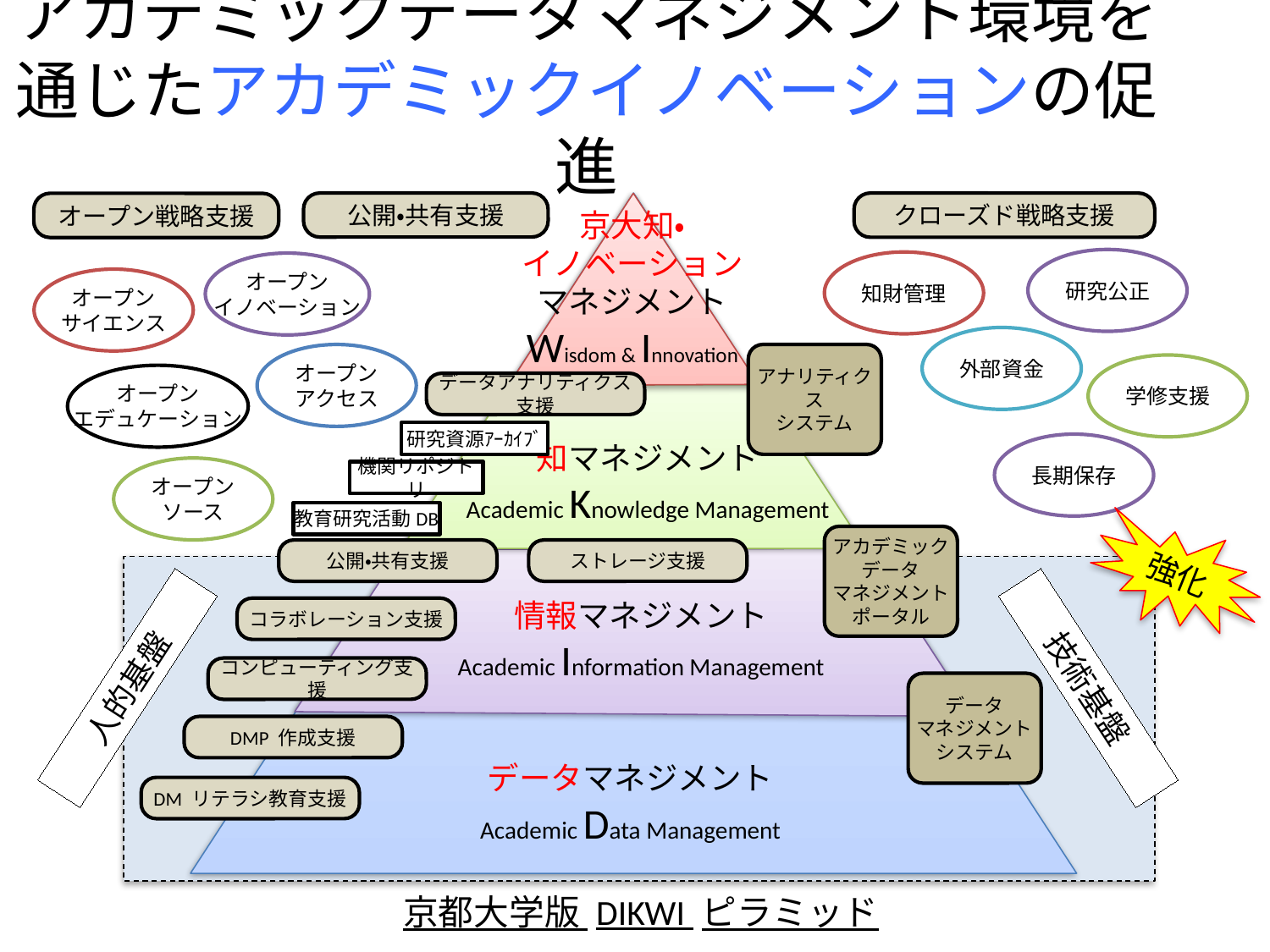

# アカデミックデータマネジメント環境を 通じたアカデミックイノベーションの促進

クローズド戦略支援
公開・共有支援
オープン戦略支援
京大知・
イノベーション
マネジメント
Wisdom & Innovation
研究公正
知財管理
オープン
イノベーション
オープン
サイエンス
外部資金
アナリティクス
システム
オープン
アクセス
学修支援
オープン
エデュケーション
データアナリティクス支援
研究資源ｱｰｶｲﾌﾞ
知マネジメント
Academic Knowledge Management
長期保存
オープン
ソース
機関リポジトリ
教育研究活動DB
強化
アカデミック
データ
マネジメント
ポータル
公開・共有支援
ストレージ支援

情報マネジメント
Academic Information Management
コラボレーション支援
コンピューティング支援
人的基盤
技術基盤
データ
マネジメント
システム
DMP 作成支援
データマネジメント
Academic Data Management
DM リテラシ教育支援
京都大学版 DIKWI ピラミッド